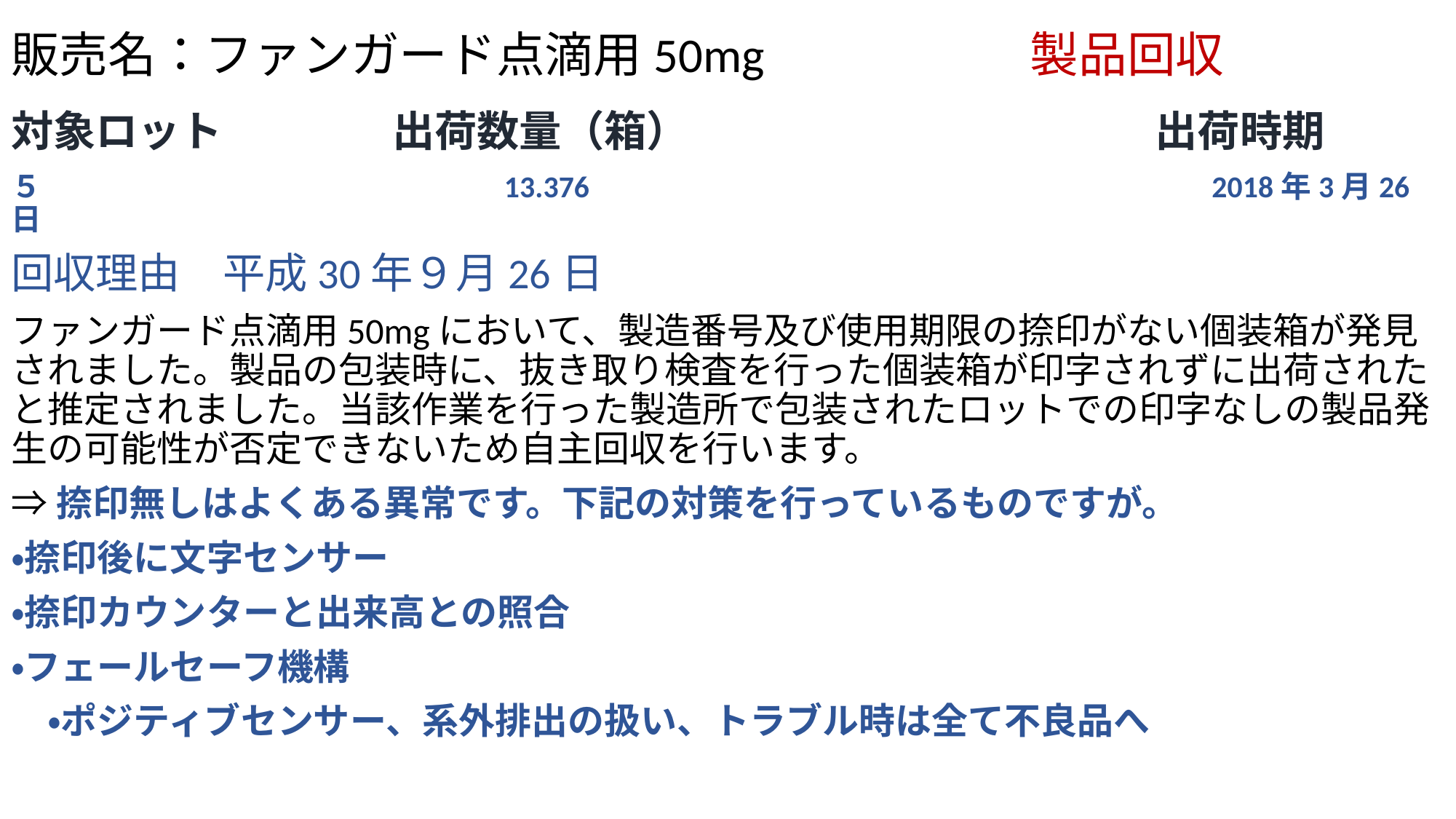

# 販売名：ファンガード点滴用50mg 　　　　　製品回収
対象ロット　　　　出荷数量（箱）　　　　　　　　　　　出荷時期
５　　　　　　　　　　　　　　　13.376　　　　　　　　　　　　　　　　　　　　2018年3月26日
回収理由　平成30年９月26日
ファンガード点滴用50mgにおいて、製造番号及び使用期限の捺印がない個装箱が発見されました。製品の包装時に、抜き取り検査を行った個装箱が印字されずに出荷されたと推定されました。当該作業を行った製造所で包装されたロットでの印字なしの製品発生の可能性が否定できないため自主回収を行います。
⇒捺印無しはよくある異常です。下記の対策を行っているものですが。
・捺印後に文字センサー
・捺印カウンターと出来高との照合
・フェールセーフ機構
　・ポジティブセンサー、系外排出の扱い、トラブル時は全て不良品へ